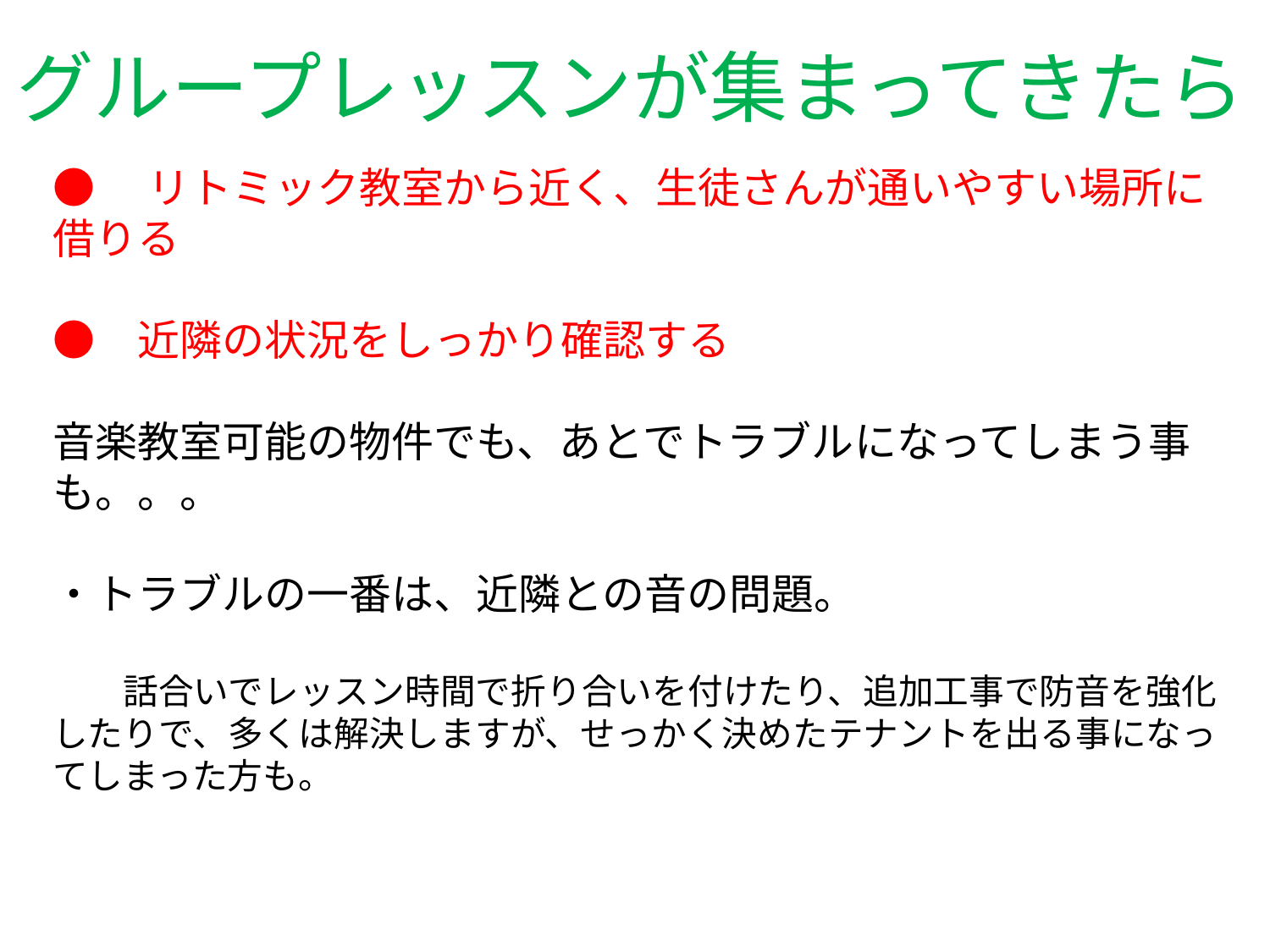

グループレッスンが集まってきたら
# ●　リトミック教室から近く、生徒さんが通いやすい場所に借りる ●　近隣の状況をしっかり確認する 音楽教室可能の物件でも、あとでトラブルになってしまう事も。。。 ・トラブルの一番は、近隣との音の問題。 　　話合いでレッスン時間で折り合いを付けたり、追加工事で防音を強化したりで、多くは解決しますが、せっかく決めたテナントを出る事になってしまった方も。